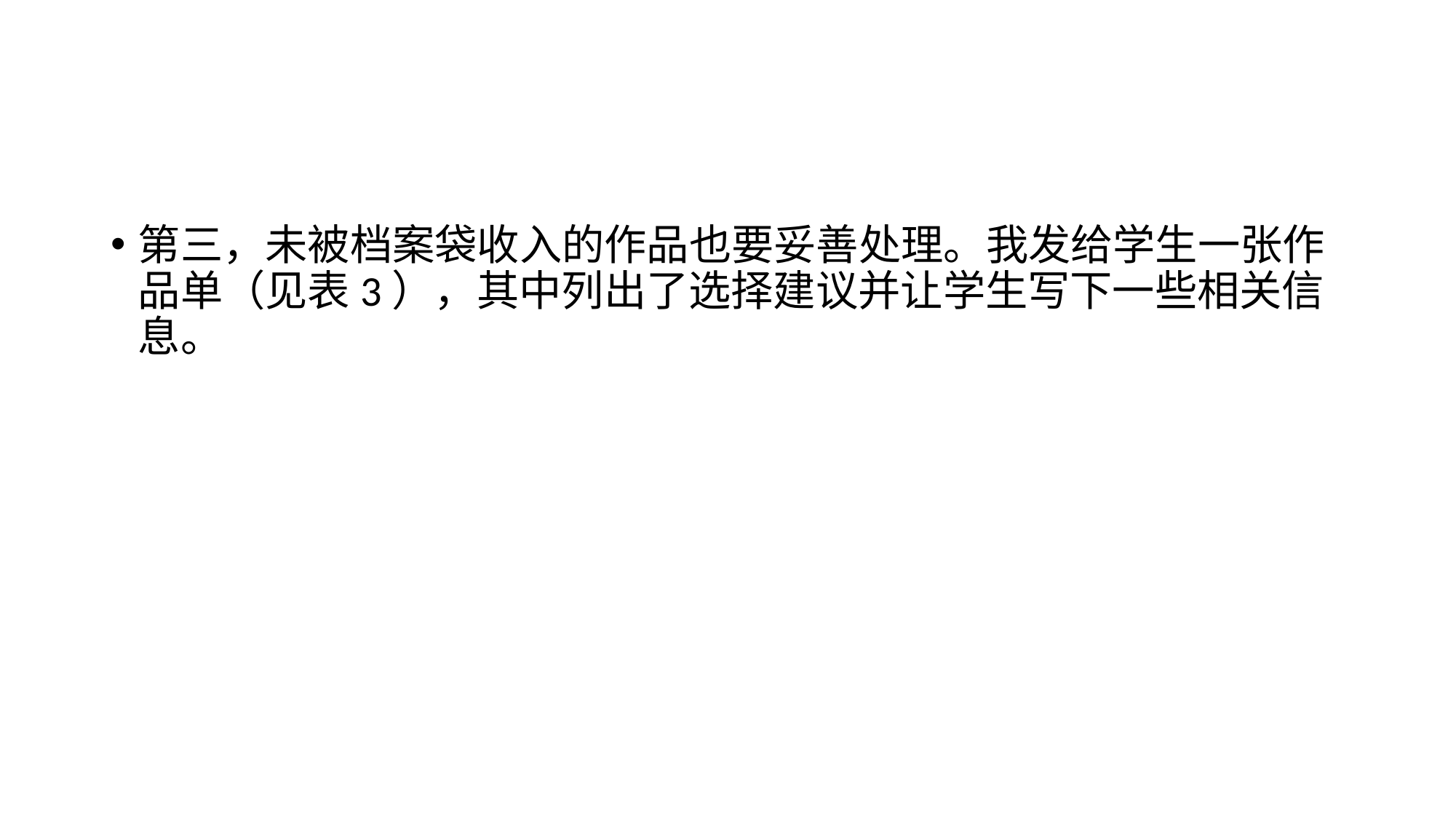

第三，未被档案袋收入的作品也要妥善处理。我发给学生一张作品单（见表3），其中列出了选择建议并让学生写下一些相关信息。